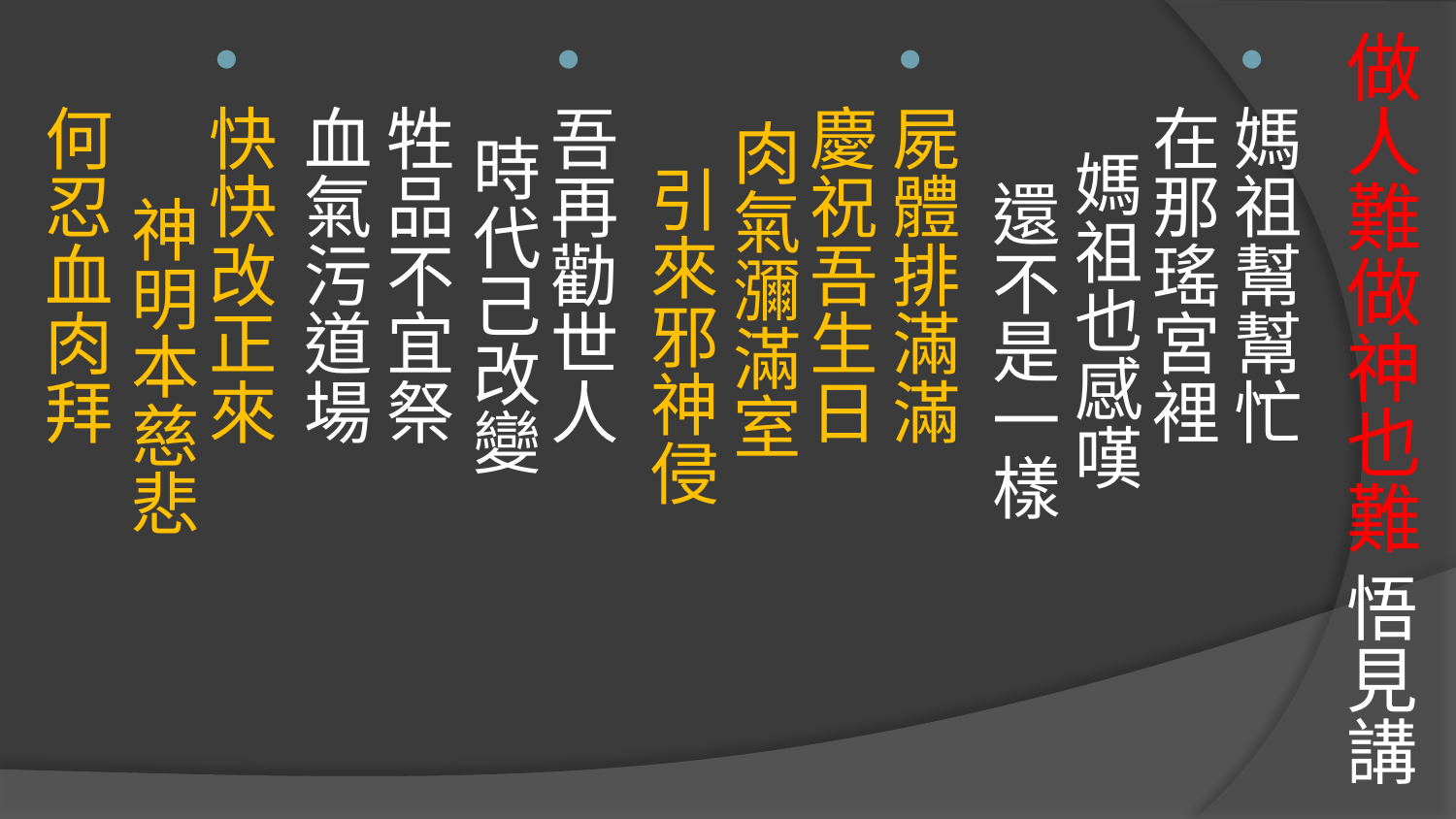

# 做人難做神也難 悟見講
媽祖幫幫忙                      在那瑤宮裡                         媽祖也感嘆                        還不是一樣
屍體排滿滿                      慶祝吾生日                       肉氣瀰滿室                         引來邪神侵
吾再勸世人                        時代己改變                牲品不宜祭                   血氣污道場
快快改正來                            神明本慈悲  
何忍血肉拜